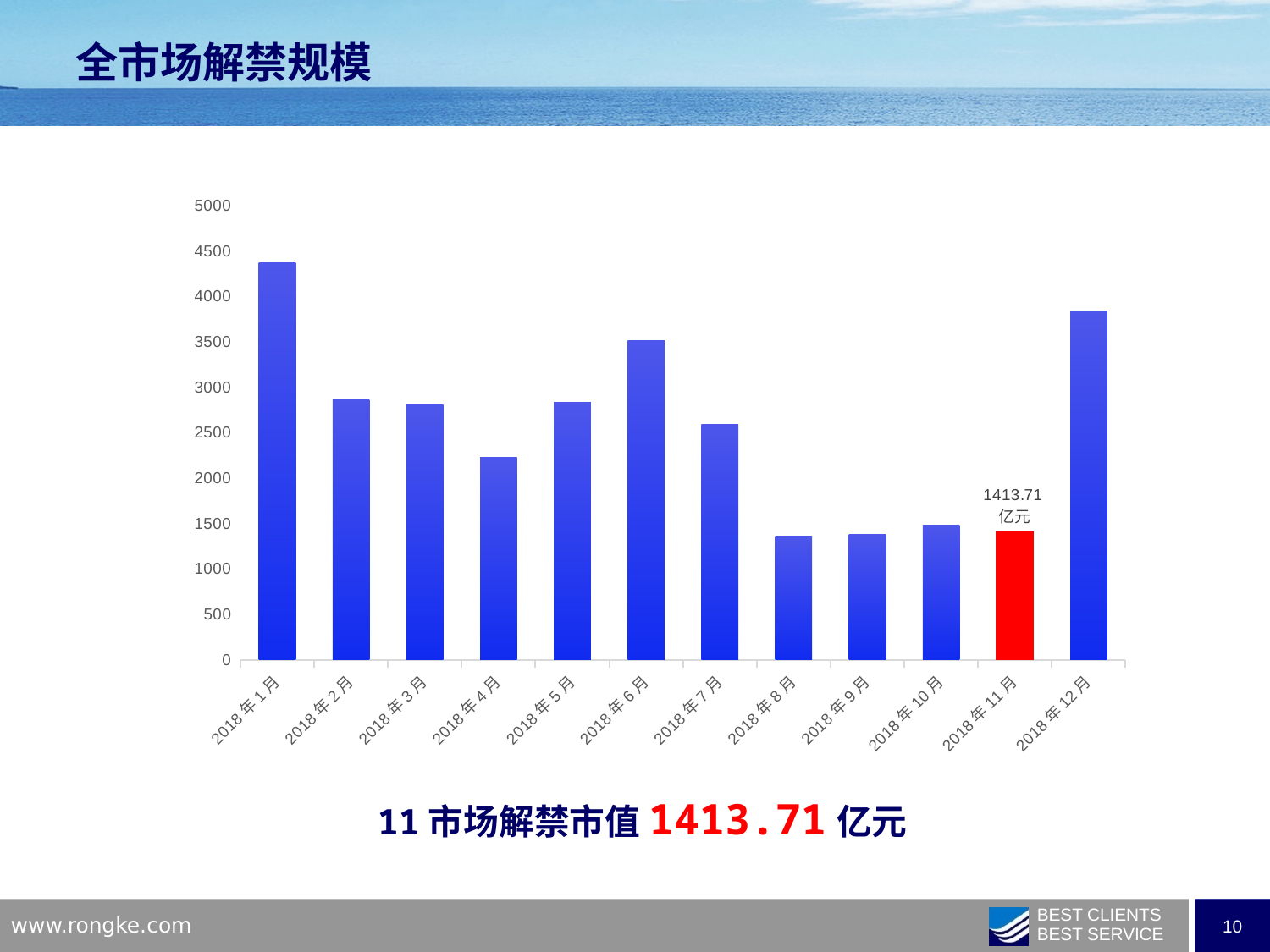

全市场解禁规模

### Chart

| Category | 开始流通市值(亿元) |
|---|---|
| 43101 | 4370.466179 |
| 43132 | 2868.4940260000003 |
| 43160 | 2810.9941280000003 |
| 43191 | 2226.918345 |
| 43221 | 2838.9465920000002 |
| 43252 | 3515.696715 |
| 43282 | 2595.455454 |
| 43313 | 1363.472983 |
| 43344 | 1382.849078 |
| 43374 | 1489.268259 |
| 43405 | 1413.712172 |
| 43435 | 3841.9637869999997 |
11市场解禁市值1413.71亿元